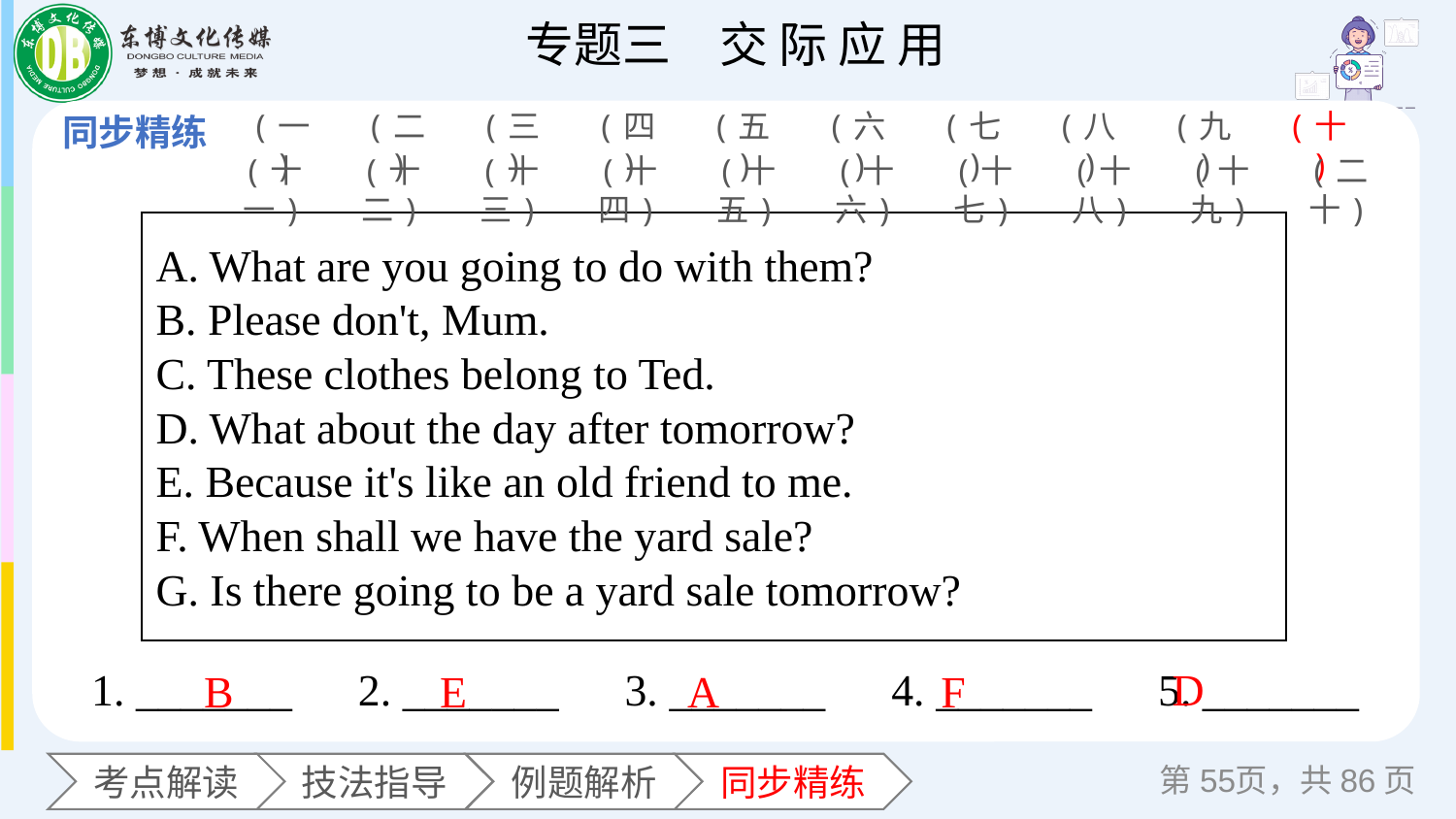

(一)
(二)
(三)
(四)
(五)
(六)
(七)
(八)
(九)
(十)
(十一)
(十二)
(十三)
(十四)
(十五)
(十六)
(十七)
(十八)
(十九)
(二十)
| A. What are you going to do with them? B. Please don't, Mum. C. These clothes belong to Ted. D. What about the day after tomorrow? E. Because it's like an old friend to me. F. When shall we have the yard sale? G. Is there going to be a yard sale tomorrow? |
| --- |
1. _______　2. _______　3. _______　4. _______　5. _______
D
B
E
A
F
第55页，共86页